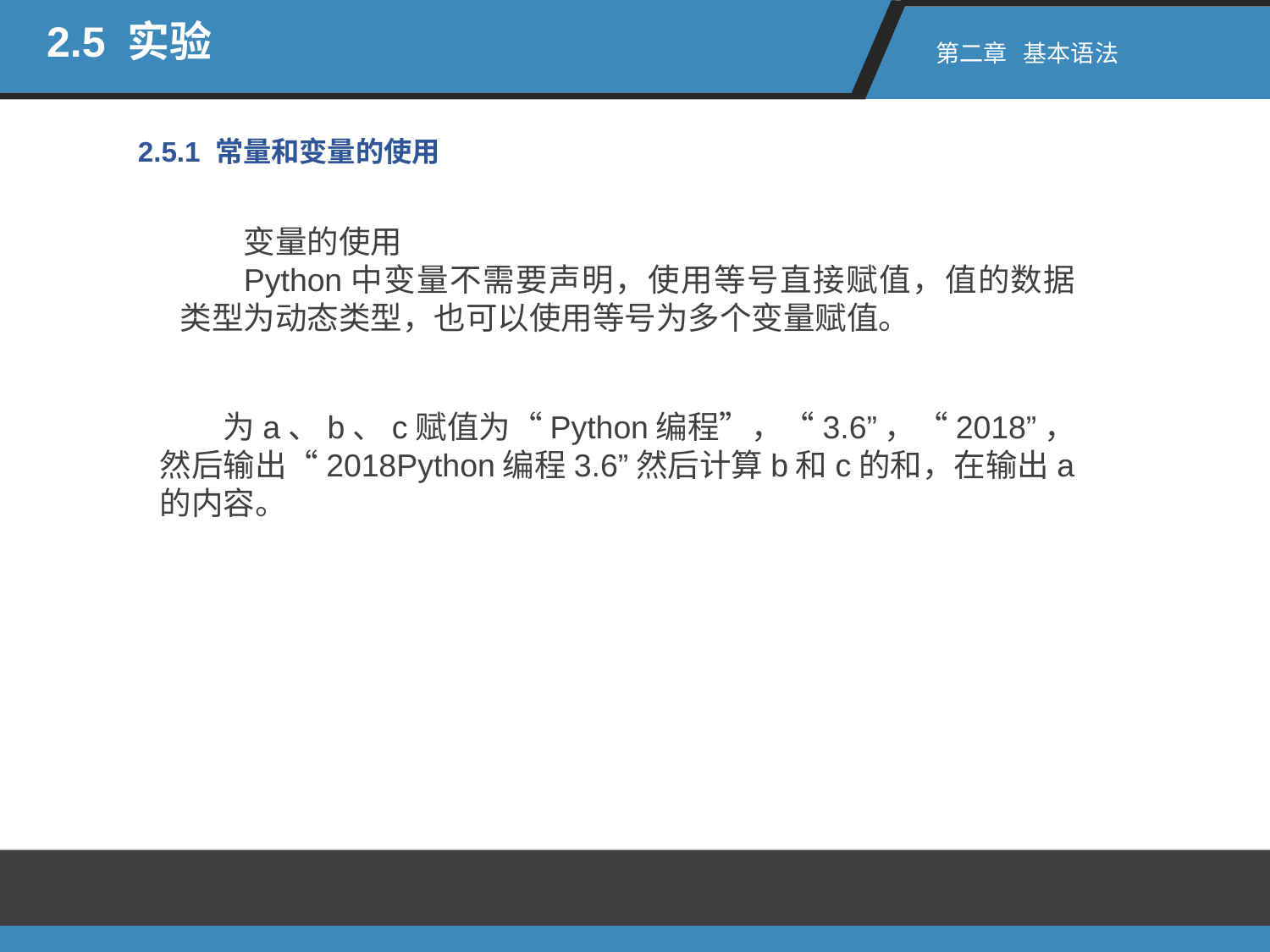

2.5 实验
第二章   基本语法
2.5.1 常量和变量的使用
变量的使用
Python中变量不需要声明，使用等号直接赋值，值的数据类型为动态类型，也可以使用等号为多个变量赋值。
为a、b、c赋值为“Python编程”，“3.6”，“2018”，然后输出“2018Python编程3.6”然后计算b和c的和，在输出a的内容。